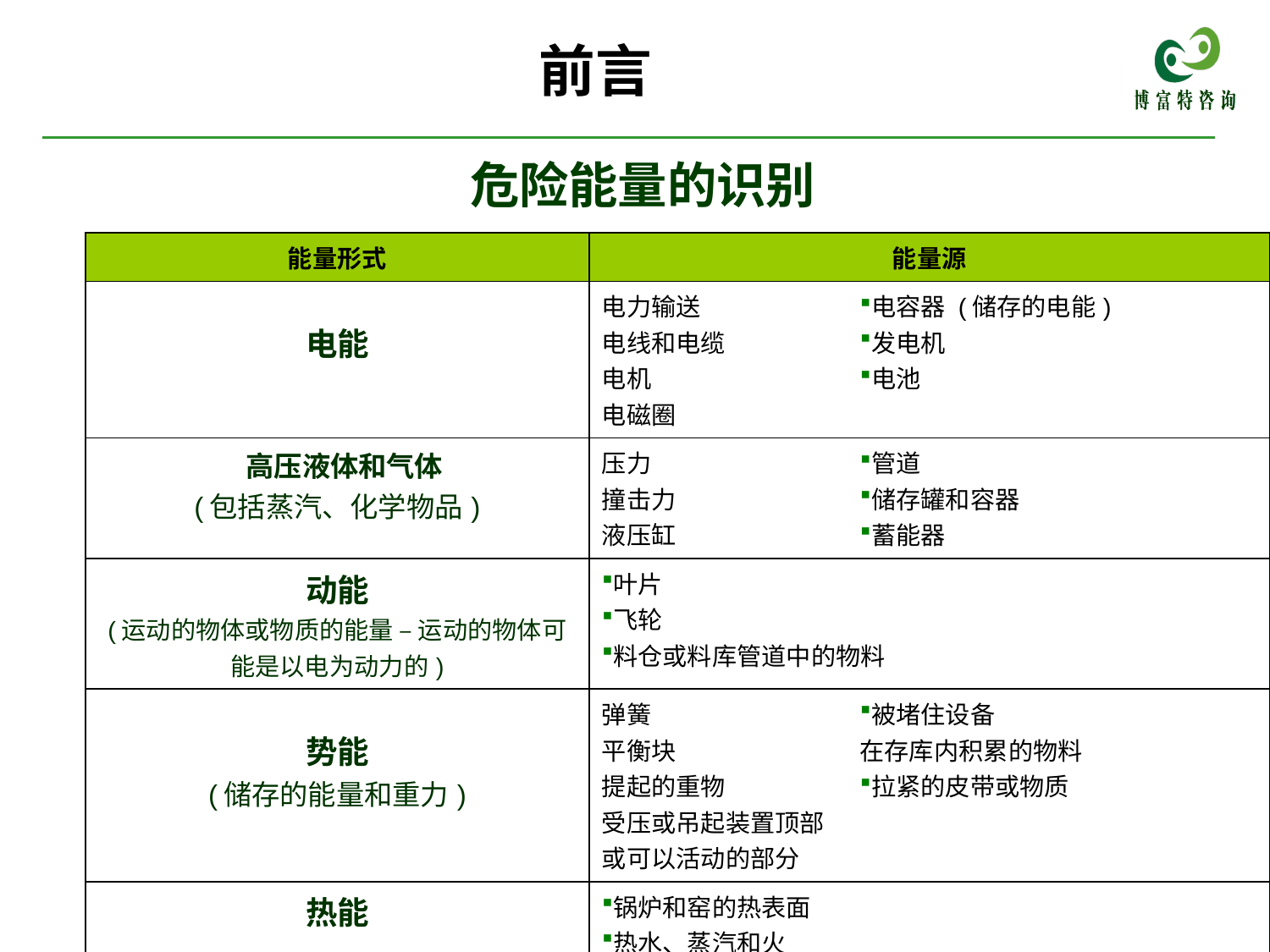

前言
# 危险能量的识别
| 能量形式 | 能量源 |  |
| --- | --- | --- |
| 电能 | 电力输送 电线和电缆 电机 电磁圈 | 电容器 (储存的电能) 发电机 电池 |
| 高压液体和气体 (包括蒸汽、化学物品) | 压力 撞击力 液压缸 | 管道 储存罐和容器 蓄能器 |
| 动能 (运动的物体或物质的能量 – 运动的物体可能是以电为动力的) | 叶片 飞轮 料仓或料库管道中的物料 |  |
| 势能 (储存的能量和重力) | 弹簧 平衡块 提起的重物 受压或吊起装置顶部或可以活动的部分 | 被堵住设备 在存库内积累的物料 拉紧的皮带或物质 |
| 热能 | 锅炉和窑的热表面 热水、蒸汽和火 |  |
| 辐射能量 | 比如：料库内测量料位的探头 皮带秤/皮带喂料秤 静噪滤波器 |  |